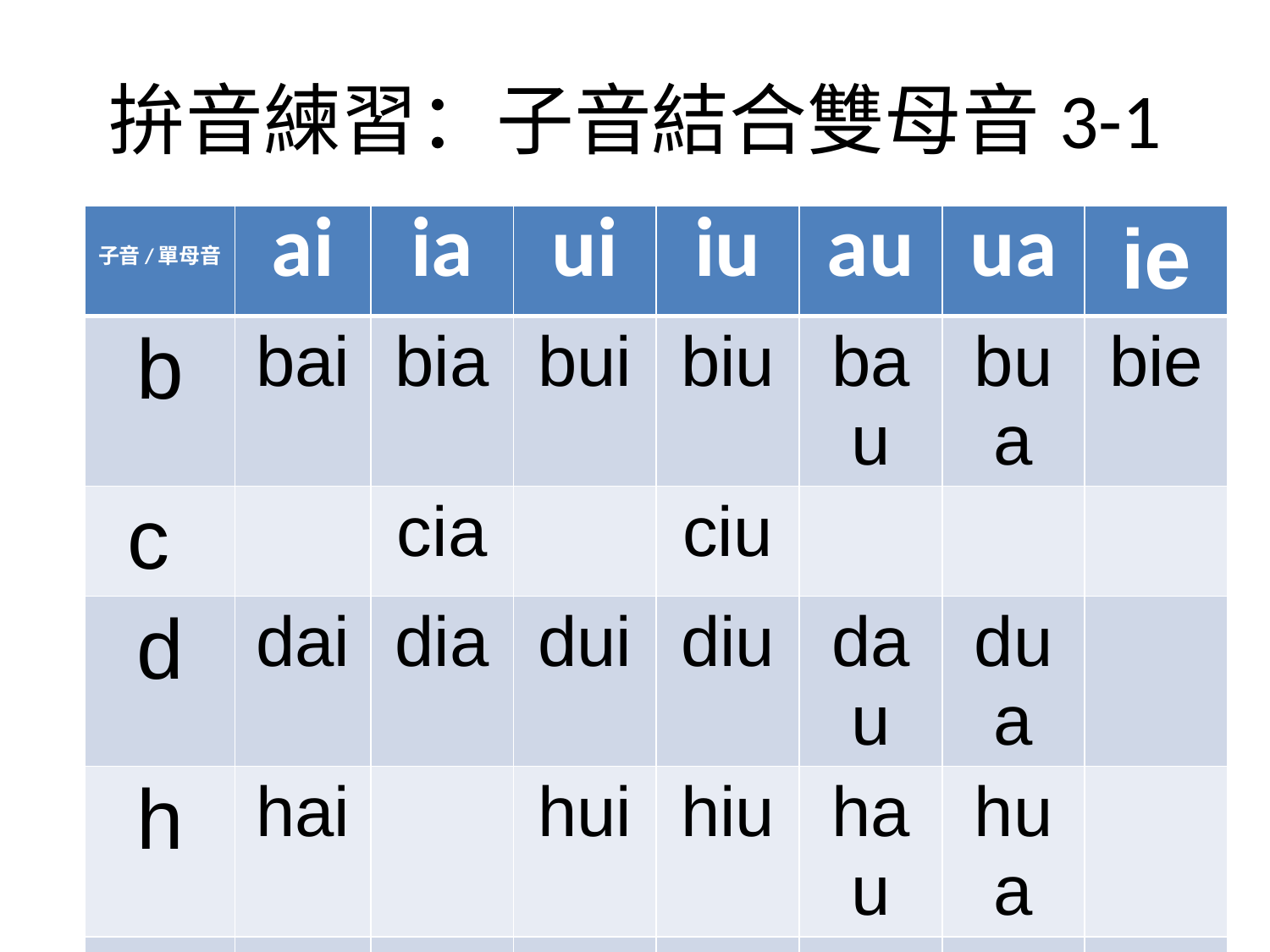

# 拚音練習：子音結合雙母音3-1
| 子音/單母音 | ai | ia | ui | iu | au | ua | ie |
| --- | --- | --- | --- | --- | --- | --- | --- |
| b | bai | bia | bui | biu | bau | bua | bie |
| c |  | cia |  | ciu |  |  |  |
| d | dai | dia | dui | diu | dau | dua |  |
| h | hai |  | hui | hiu | hau | hua |  |
| k | kai | kia | kui | kiu | kau | kua |  |